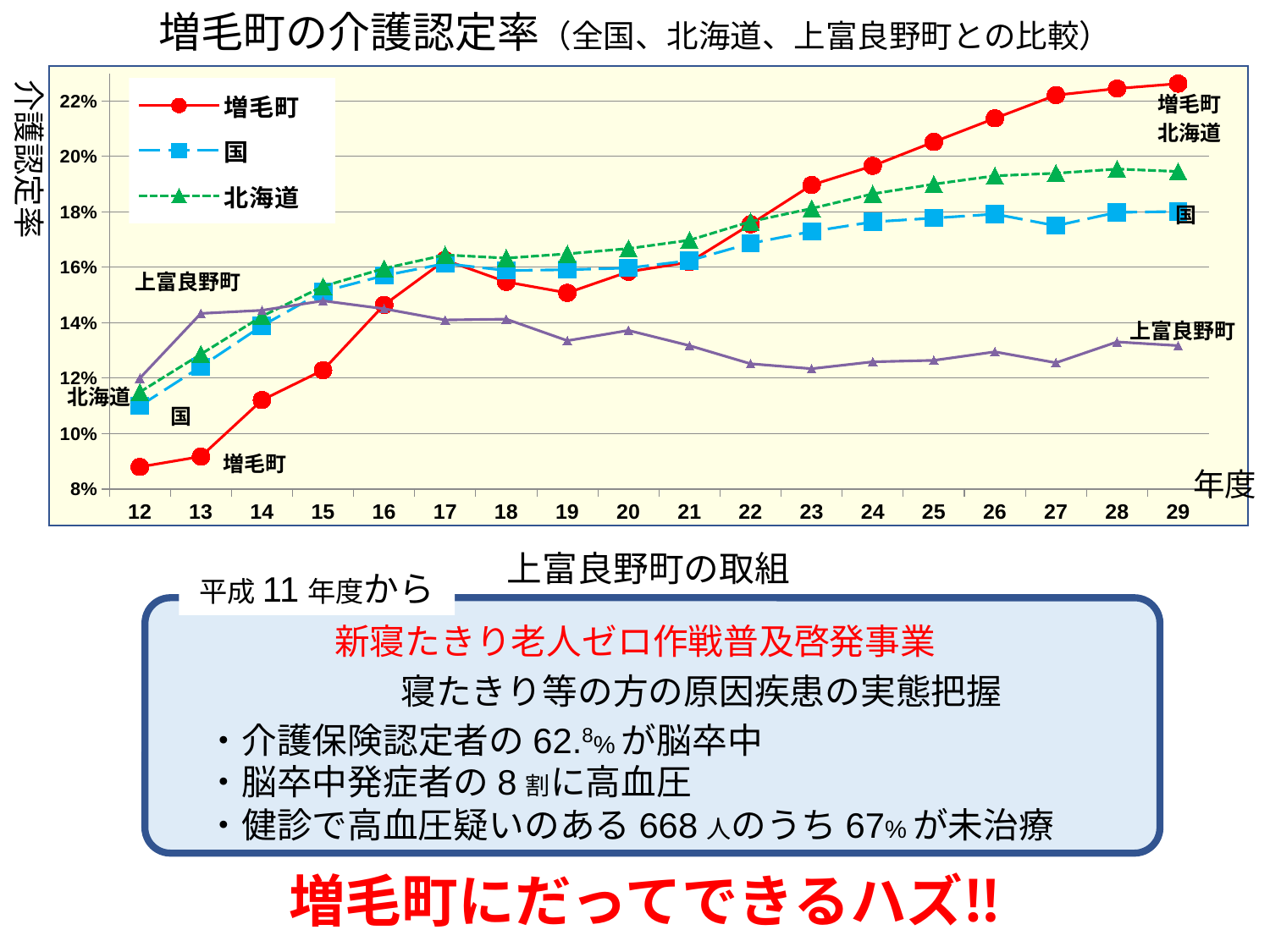

増毛町の介護認定率（全国、北海道、上富良野町との比較）

### Chart

| Category | 増毛町 | 国 | 北海道 | 上富良野町 |
|---|---|---|---|---|
| 12 | 0.088 | 0.11 | 0.115 | 0.12 |
| 13 | 0.09174311926605505 | 0.12417818215699558 | 0.12868495684854073 | 0.14336075205640422 |
| 14 | 0.11211832061068702 | 0.13889027698368542 | 0.14234519811954333 | 0.14448236632536973 |
| 15 | 0.12289966394623139 | 0.1512275059447339 | 0.15313078459602386 | 0.1479267837131117 |
| 16 | 0.1464354527938343 | 0.15701287162053457 | 0.15957607834200135 | 0.14504932407745708 |
| 17 | 0.1626095423563778 | 0.16134806970238774 | 0.164476576782072 | 0.1410071942446043 |
| 18 | 0.1547207118141374 | 0.15885316307618774 | 0.16330589585296587 | 0.14130814970269326 |
| 19 | 0.1507738392411383 | 0.15913633822420212 | 0.16486911354743541 | 0.13353930655681429 |
| 20 | 0.15839126117179742 | 0.15975717377708454 | 0.16676067815988846 | 0.13723511604439959 |
| 21 | 0.1618669314796425 | 0.1624084223322232 | 0.16980097707729755 | 0.13175450300200134 |
| 22 | 0.17552657973921765 | 0.16864940577967238 | 0.1764979349532445 | 0.12520757223513782 |
| 23 | 0.18968133535660092 | 0.17292227717347888 | 0.18121497040301268 | 0.1234248788368336 |
| 24 | 0.19658119658119658 | 0.17639098734474754 | 0.18649580005387686 | 0.12591183000317158 |
| 25 | 0.20521826392373307 | 0.1777488761139815 | 0.19000180807702544 | 0.12643321970870777 |
| 26 | 0.21374811841445057 | 0.17920819862683104 | 0.19300850290640512 | 0.12953367875647667 |
| 27 | 0.2221110555277639 | 0.17499519895035184 | 0.19393047486190526 | 0.12555920071577692 |
| 28 | 0.224469160768453 | 0.179822254801059 | 0.19545630112537646 | 0.13307760401298319 |
| 29 | 0.22625127681307455 | 0.18011988634089543 | 0.19458821024047407 | 0.1317557697925796 |
介護認定率
増毛町
北海道
国
上富良野町
上富良野町
北海道
国
増毛町
年度
上富良野町の取組
平成11年度から

新寝たきり老人ゼロ作戦普及啓発事業
寝たきり等の方の原因疾患の実態把握
・介護保険認定者の62.8%が脳卒中
・脳卒中発症者の8割に高血圧
・健診で高血圧疑いのある668人のうち67%が未治療
増毛町にだってできるハズ‼